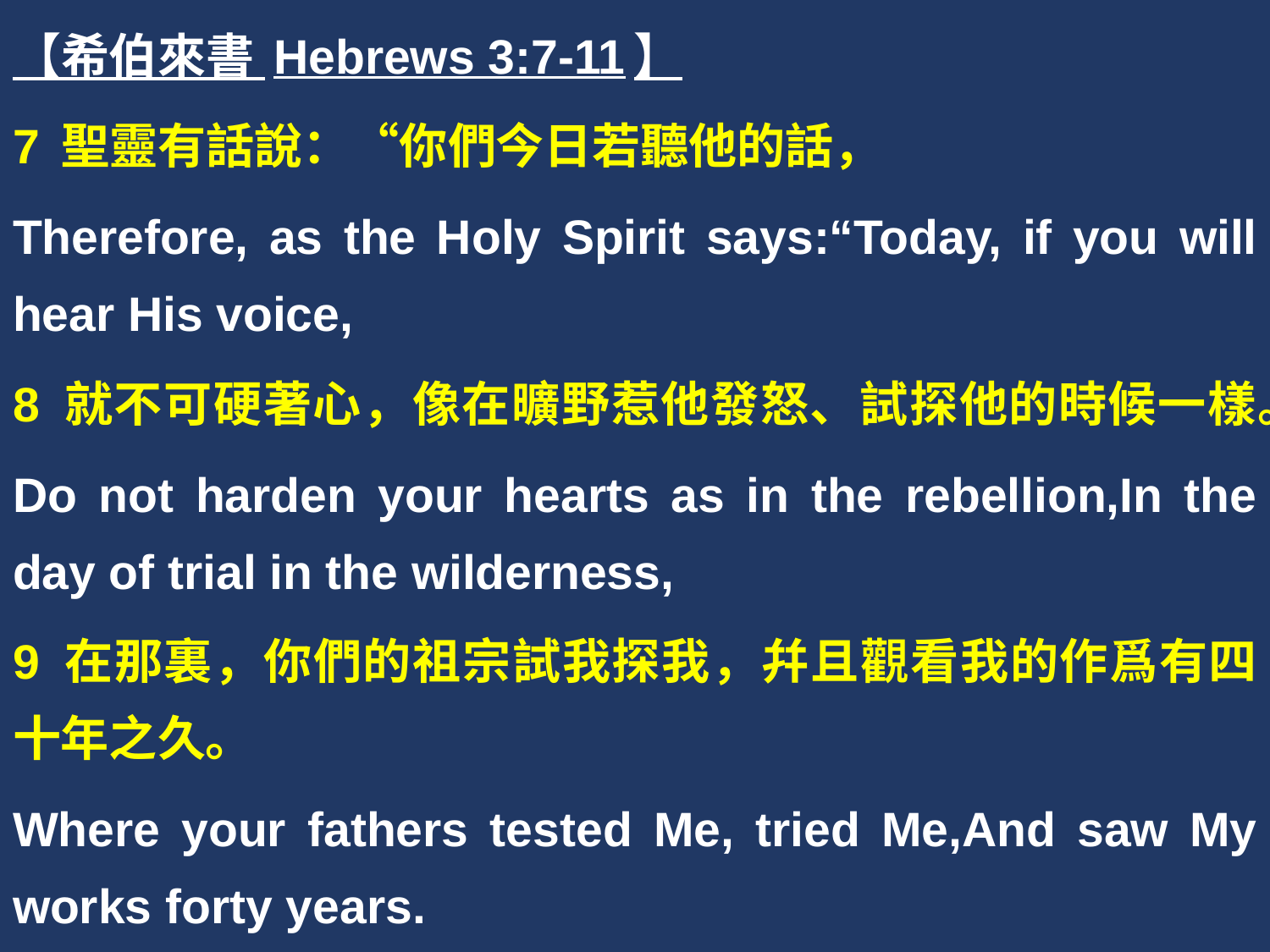

【希伯來書 Hebrews 3:7-11】
7 聖靈有話說：“你們今日若聽他的話，
Therefore, as the Holy Spirit says:“Today, if you will hear His voice,
8 就不可硬著心，像在曠野惹他發怒、試探他的時候一樣。
Do not harden your hearts as in the rebellion,In the day of trial in the wilderness,
9 在那裏，你們的祖宗試我探我，幷且觀看我的作爲有四十年之久。
Where your fathers tested Me, tried Me,And saw My works forty years.